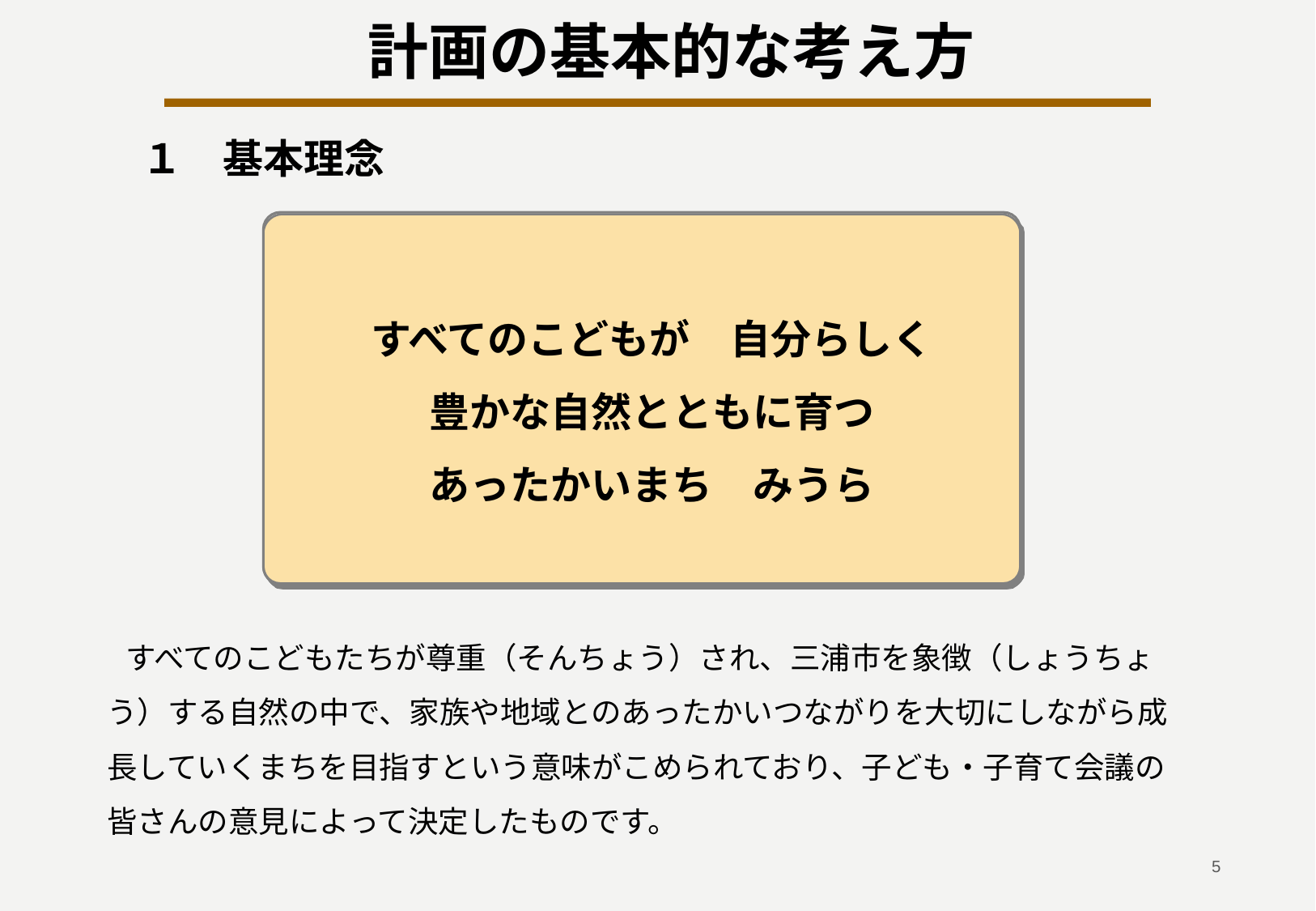

計画の基本的な考え方

１　基本理念

すべてのこどもが　自分らしく
豊かな自然とともに育つ
あったかいまち　みうら

すべてのこどもたちが尊重（そんちょう）され、三浦市を象徴（しょうちょう）する自然の中で、家族や地域とのあったかいつながりを大切にしながら成長していくまちを目指すという意味がこめられており、子ども・子育て会議の皆さんの意見によって決定したものです。

5